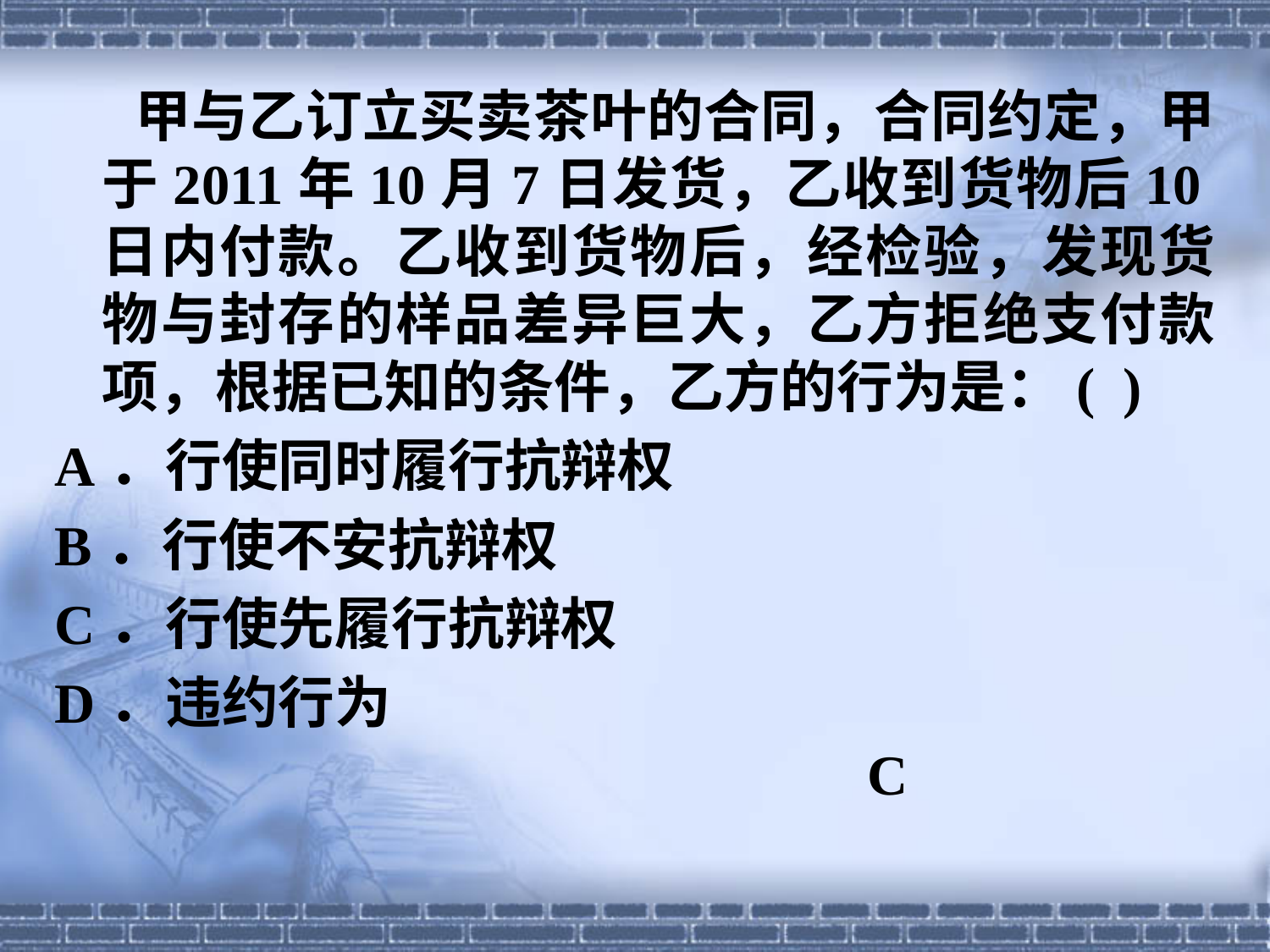

甲与乙订立买卖茶叶的合同，合同约定，甲于2011年10月7日发货，乙收到货物后10日内付款。乙收到货物后，经检验，发现货物与封存的样品差异巨大，乙方拒绝支付款项，根据已知的条件，乙方的行为是：(  )
A．行使同时履行抗辩权
B．行使不安抗辩权
C．行使先履行抗辩权
D．违约行为
C